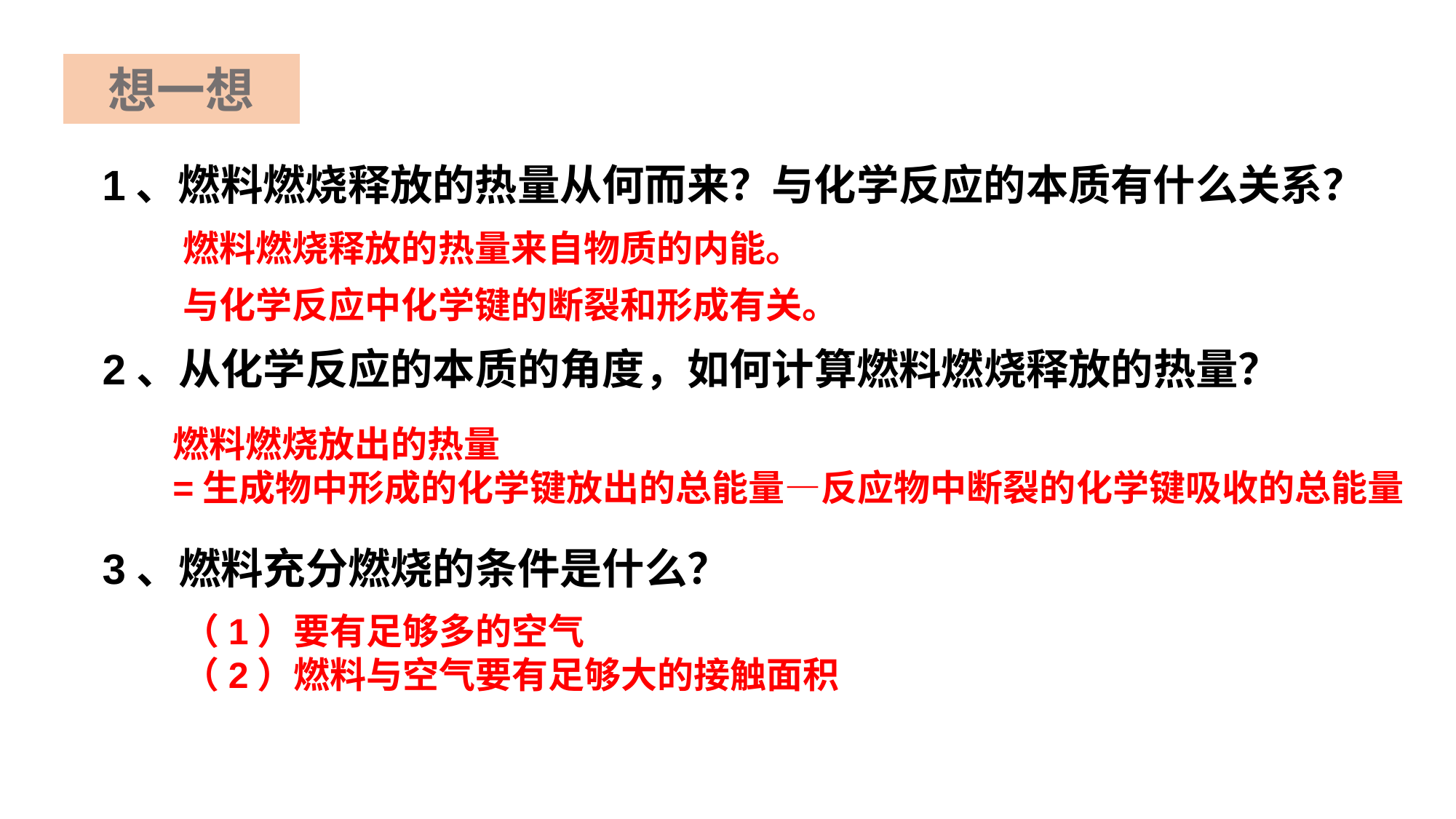

想一想
1、燃料燃烧释放的热量从何而来？与化学反应的本质有什么关系？
燃料燃烧释放的热量来自物质的内能。
与化学反应中化学键的断裂和形成有关。

2、从化学反应的本质的角度，如何计算燃料燃烧释放的热量？
燃料燃烧放出的热量
=生成物中形成的化学键放出的总能量—反应物中断裂的化学键吸收的总能量
3、燃料充分燃烧的条件是什么？
（1）要有足够多的空气
（2）燃料与空气要有足够大的接触面积